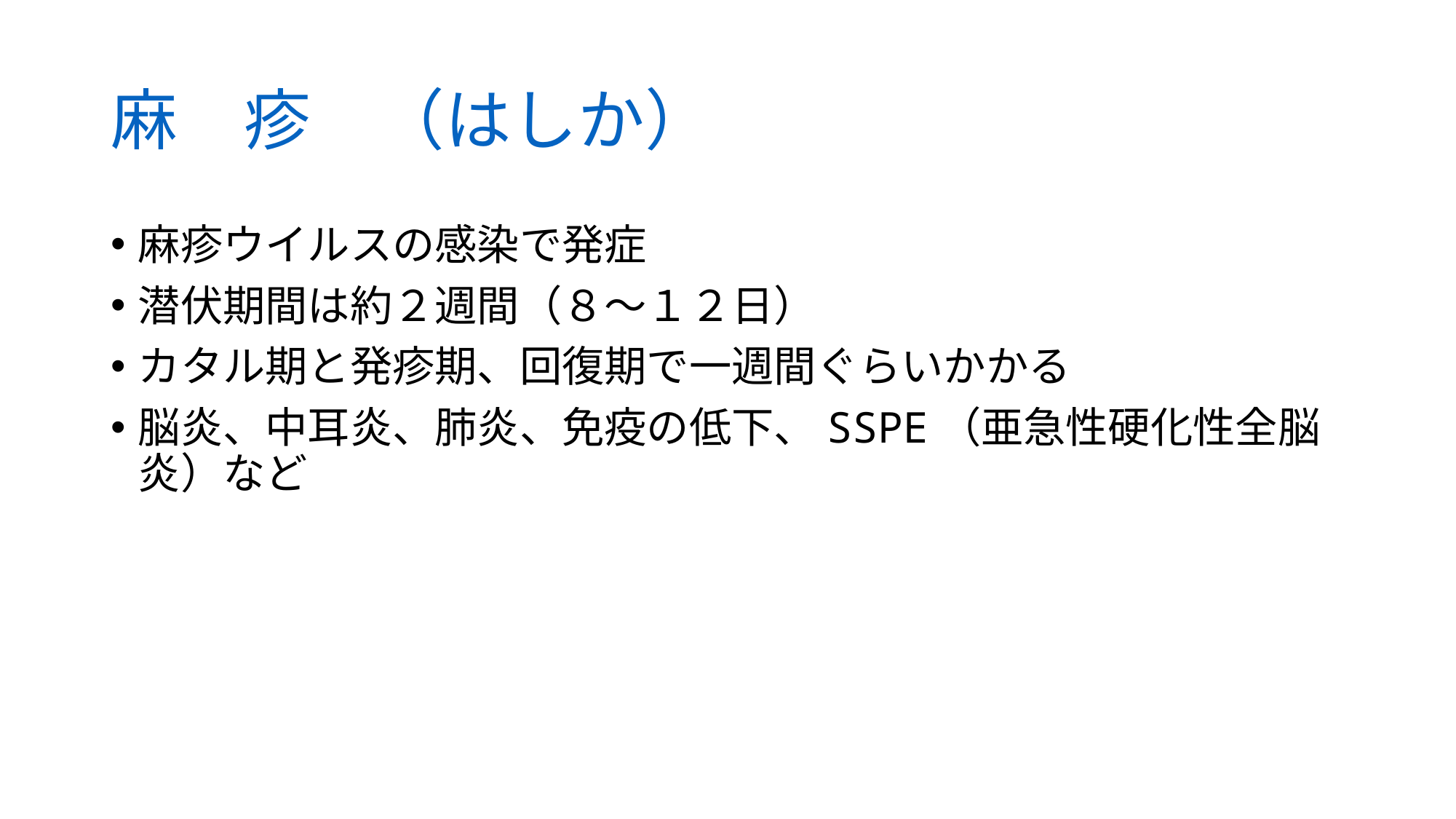

麻　疹　（はしか）
麻疹ウイルスの感染で発症
潜伏期間は約２週間（８～１２日）
カタル期と発疹期、回復期で一週間ぐらいかかる
脳炎、中耳炎、肺炎、免疫の低下、SSPE（亜急性硬化性全脳炎）など